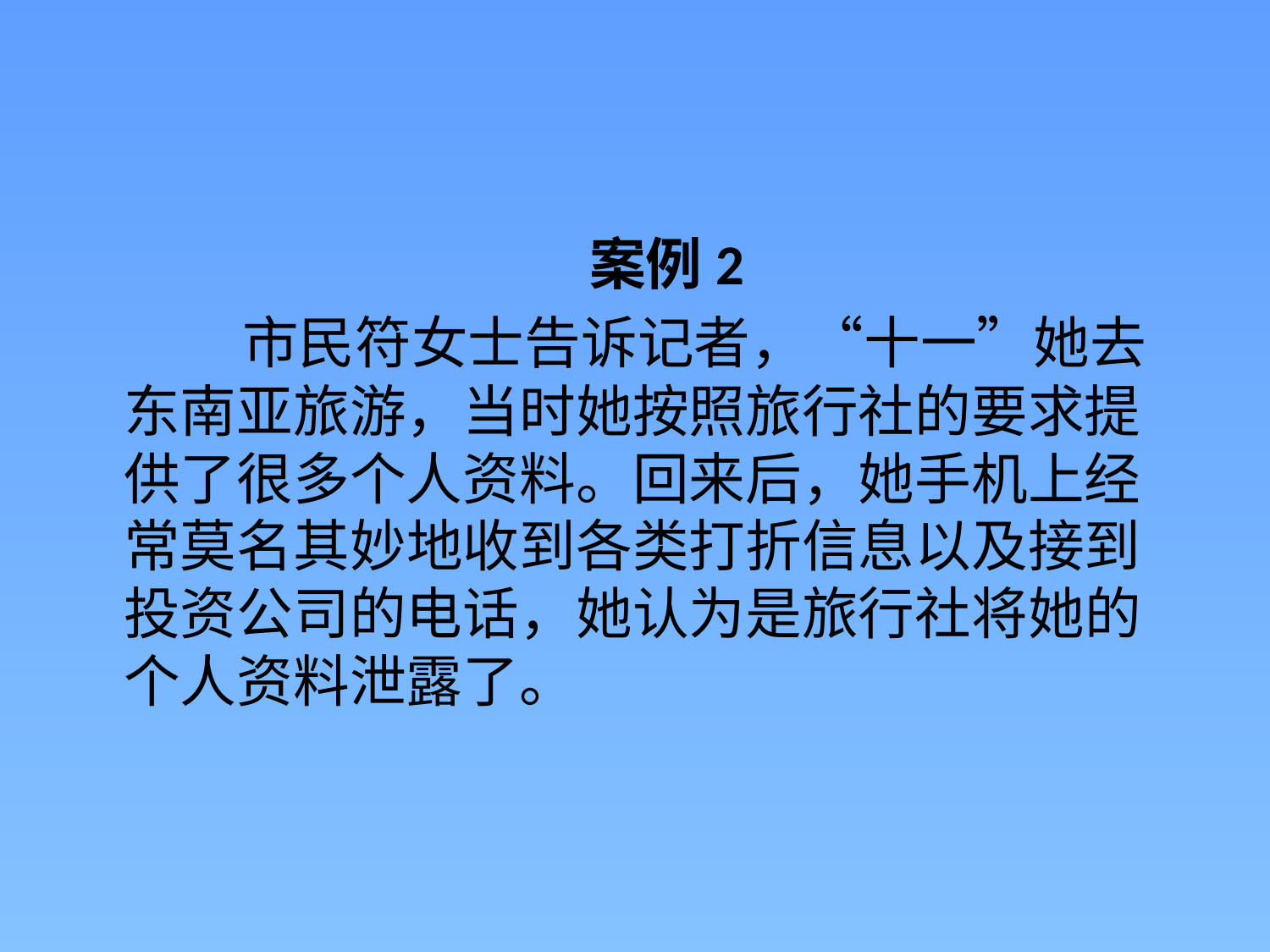

#
    案例2
            市民符女士告诉记者，“十一”她去东南亚旅游，当时她按照旅行社的要求提供了很多个人资料。回来后，她手机上经常莫名其妙地收到各类打折信息以及接到投资公司的电话，她认为是旅行社将她的个人资料泄露了。